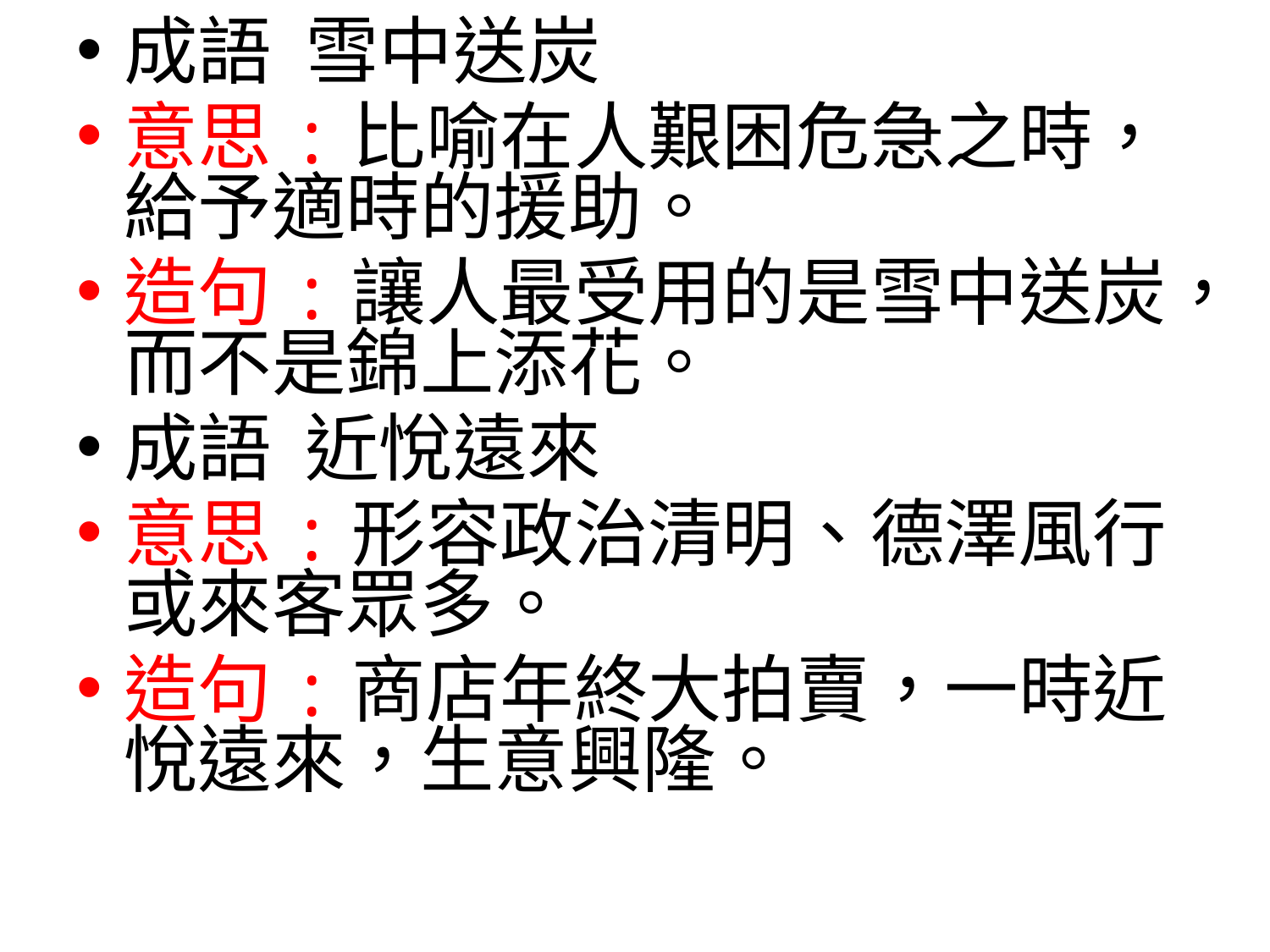

成語  雪中送炭
意思:比喻在人艱困危急之時，給予適時的援助。
造句:讓人最受用的是雪中送炭，而不是錦上添花。
成語  近悅遠來
意思:形容政治清明、德澤風行或來客眾多。
造句:商店年終大拍賣，一時近悅遠來，生意興隆。